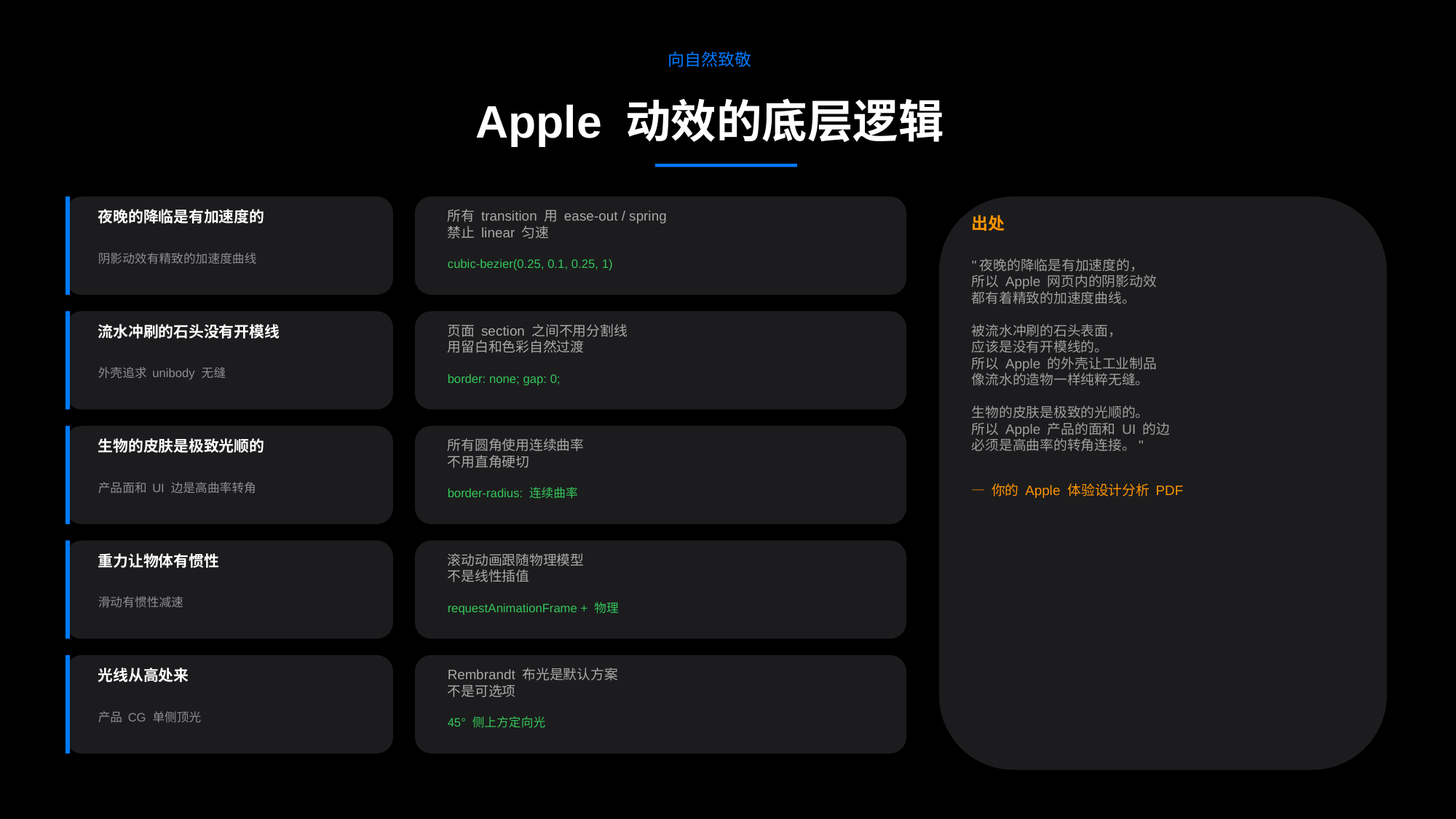

向自然致敬
Apple 动效的底层逻辑

夜晚的降临是有加速度的
所有 transition 用 ease-out / spring
禁止 linear 匀速
出处
阴影动效有精致的加速度曲线
cubic-bezier(0.25, 0.1, 0.25, 1)
"夜晚的降临是有加速度的，
所以 Apple 网页内的阴影动效
都有着精致的加速度曲线。
被流水冲刷的石头表面，
应该是没有开模线的。
所以 Apple 的外壳让工业制品
像流水的造物一样纯粹无缝。
生物的皮肤是极致的光顺的。
所以 Apple 产品的面和 UI 的边
必须是高曲率的转角连接。"
— 你的 Apple 体验设计分析 PDF

流水冲刷的石头没有开模线
页面 section 之间不用分割线
用留白和色彩自然过渡
外壳追求 unibody 无缝
border: none; gap: 0;

生物的皮肤是极致光顺的
所有圆角使用连续曲率
不用直角硬切
产品面和 UI 边是高曲率转角
border-radius: 连续曲率

重力让物体有惯性
滚动动画跟随物理模型
不是线性插值
滑动有惯性减速
requestAnimationFrame + 物理

光线从高处来
Rembrandt 布光是默认方案
不是可选项
产品 CG 单侧顶光
45° 侧上方定向光